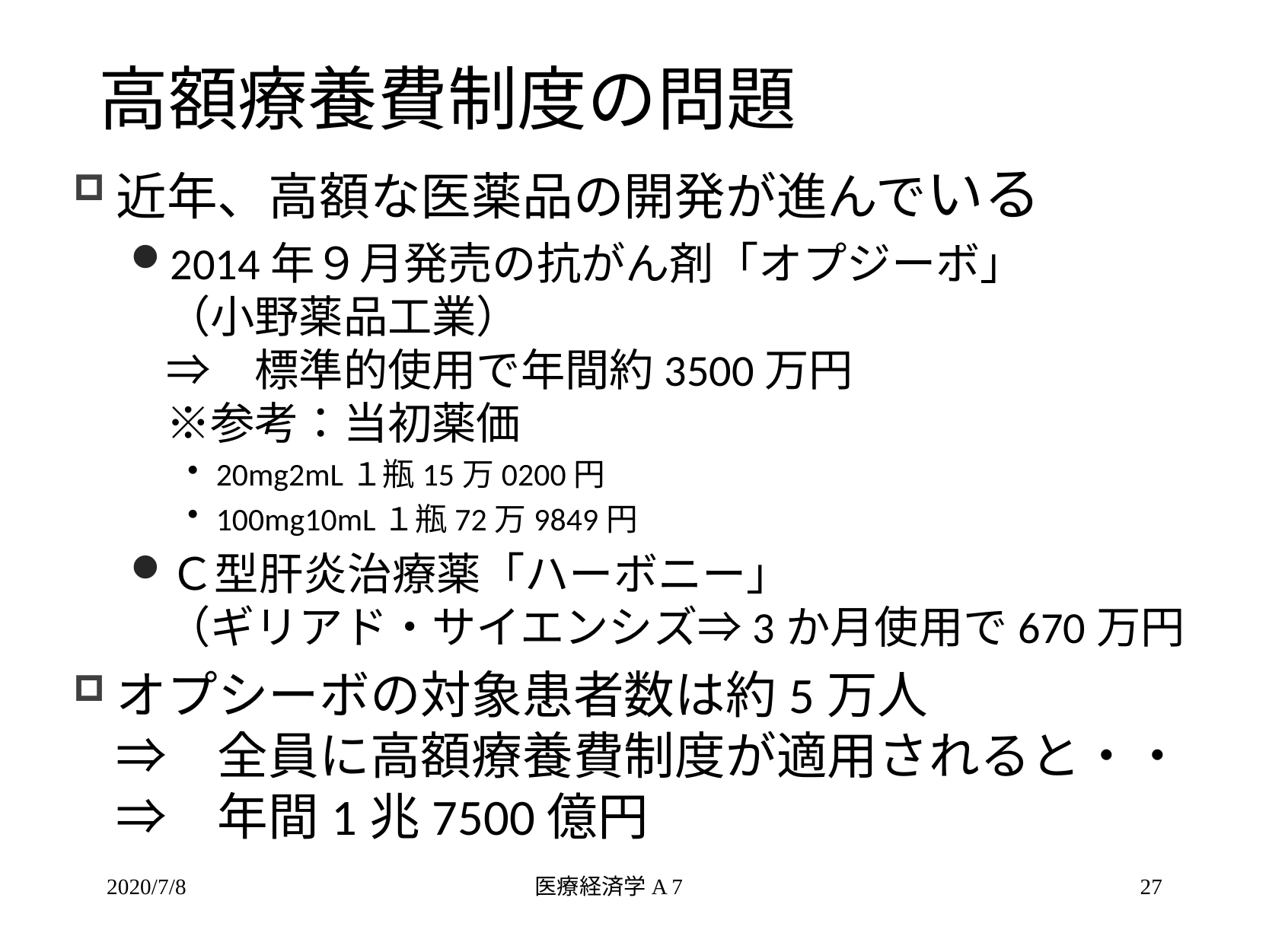

# 高額療養費制度の問題
近年、高額な医薬品の開発が進んでいる
2014年９月発売の抗がん剤「オプジーボ」
（小野薬品工業）
⇒　標準的使用で年間約3500万円
※参考：当初薬価
20mg2mL１瓶15万0200円
100mg10mL１瓶72万9849円
Ｃ型肝炎治療薬「ハーボニー」
（ギリアド・サイエンシズ⇒3か月使用で670万円
オプシーボの対象患者数は約5万人
⇒　全員に高額療養費制度が適用されると・・
⇒　年間1兆7500億円

2020/7/8
医療経済学A 7
27